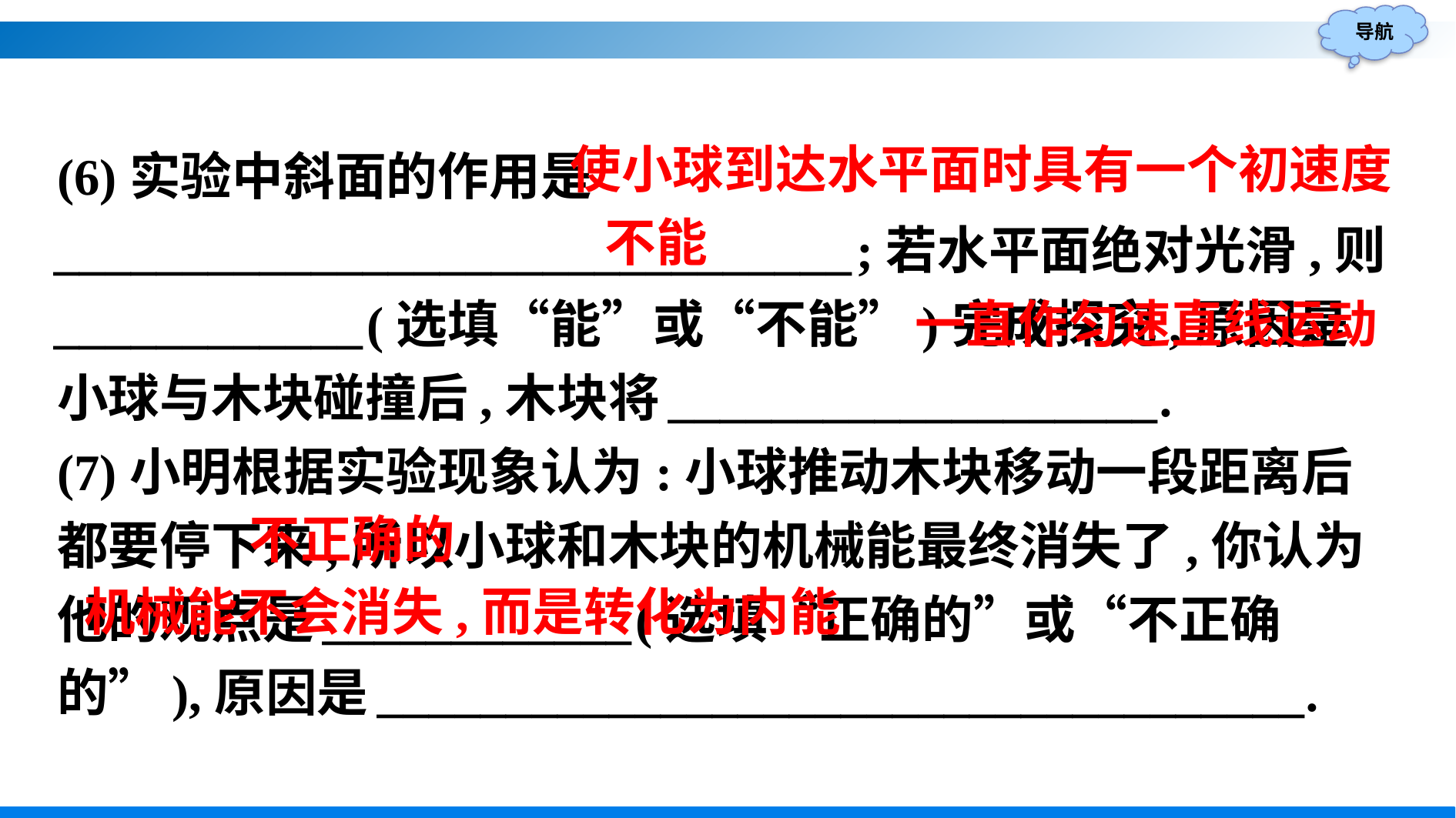

(6)实验中斜面的作用是_______________________________;若水平面绝对光滑,则____________(选填“能”或“不能”)完成探究,原因是小球与木块碰撞后,木块将___________________.
(7)小明根据实验现象认为:小球推动木块移动一段距离后都要停下来,所以小球和木块的机械能最终消失了,你认为他的观点是____________(选填“正确的”或“不正确的”),原因是____________________________________.
使小球到达水平面时具有一个初速度
不能
一直作匀速直线运动
不正确的
机械能不会消失,而是转化为内能